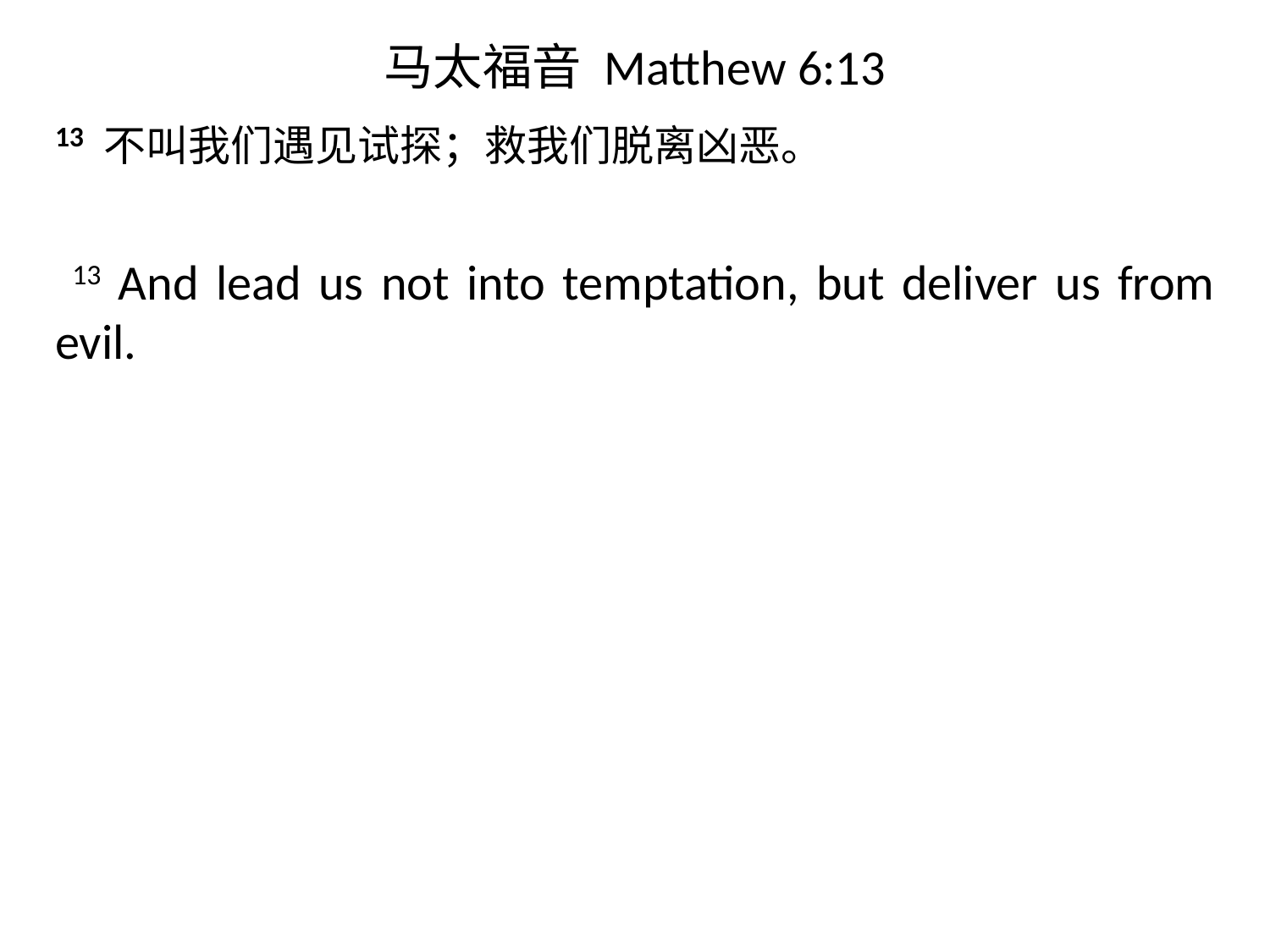

# 马太福音 Matthew 6:13
13 不叫我们遇见试探；救我们脱离凶恶。

 13 And lead us not into temptation, but deliver us from evil.